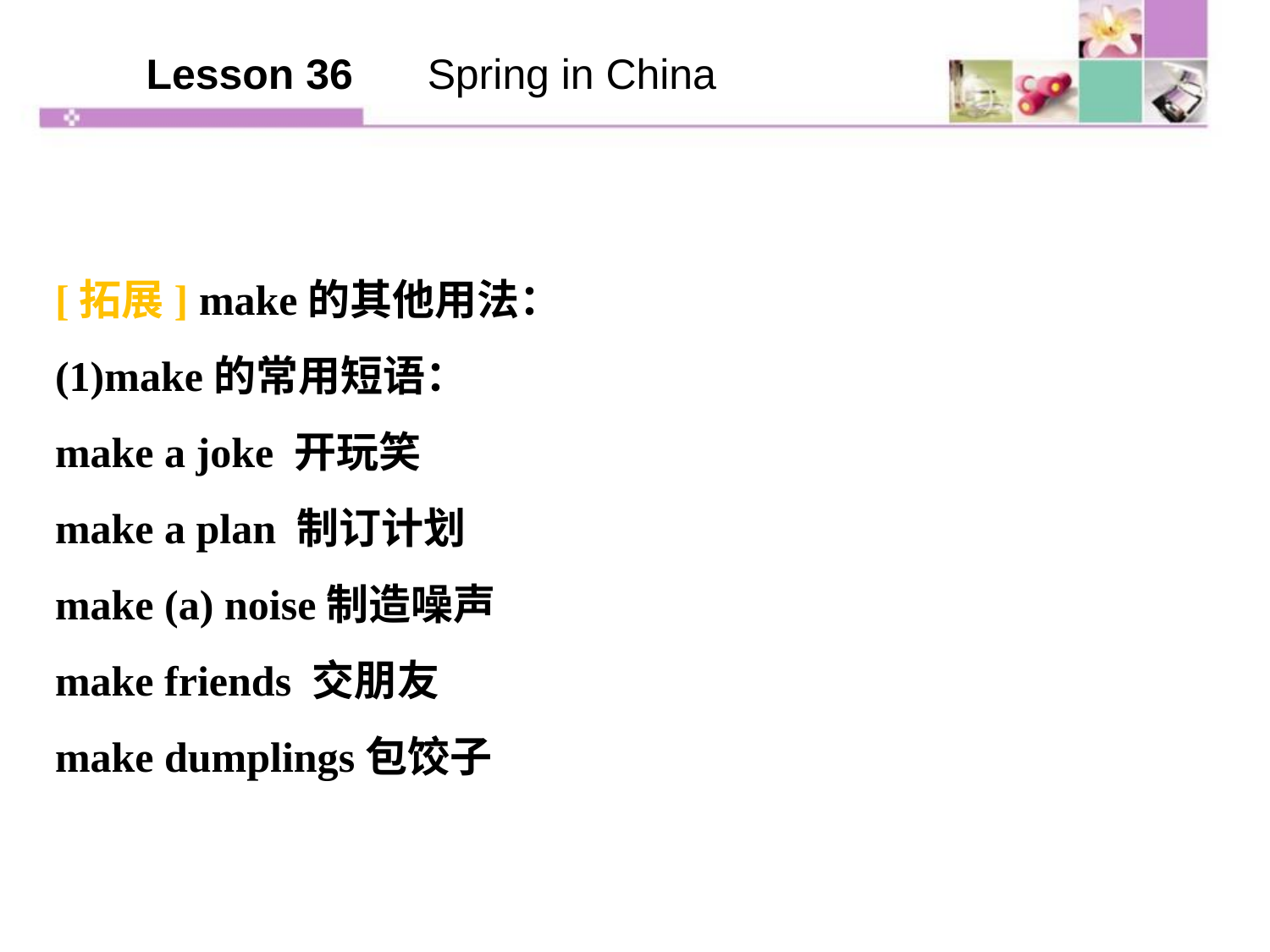

Lesson 36 　Spring in China
[拓展] make的其他用法：
(1)make的常用短语：
make a joke 开玩笑
make a plan 制订计划
make (a) noise制造噪声
make friends 交朋友
make dumplings包饺子